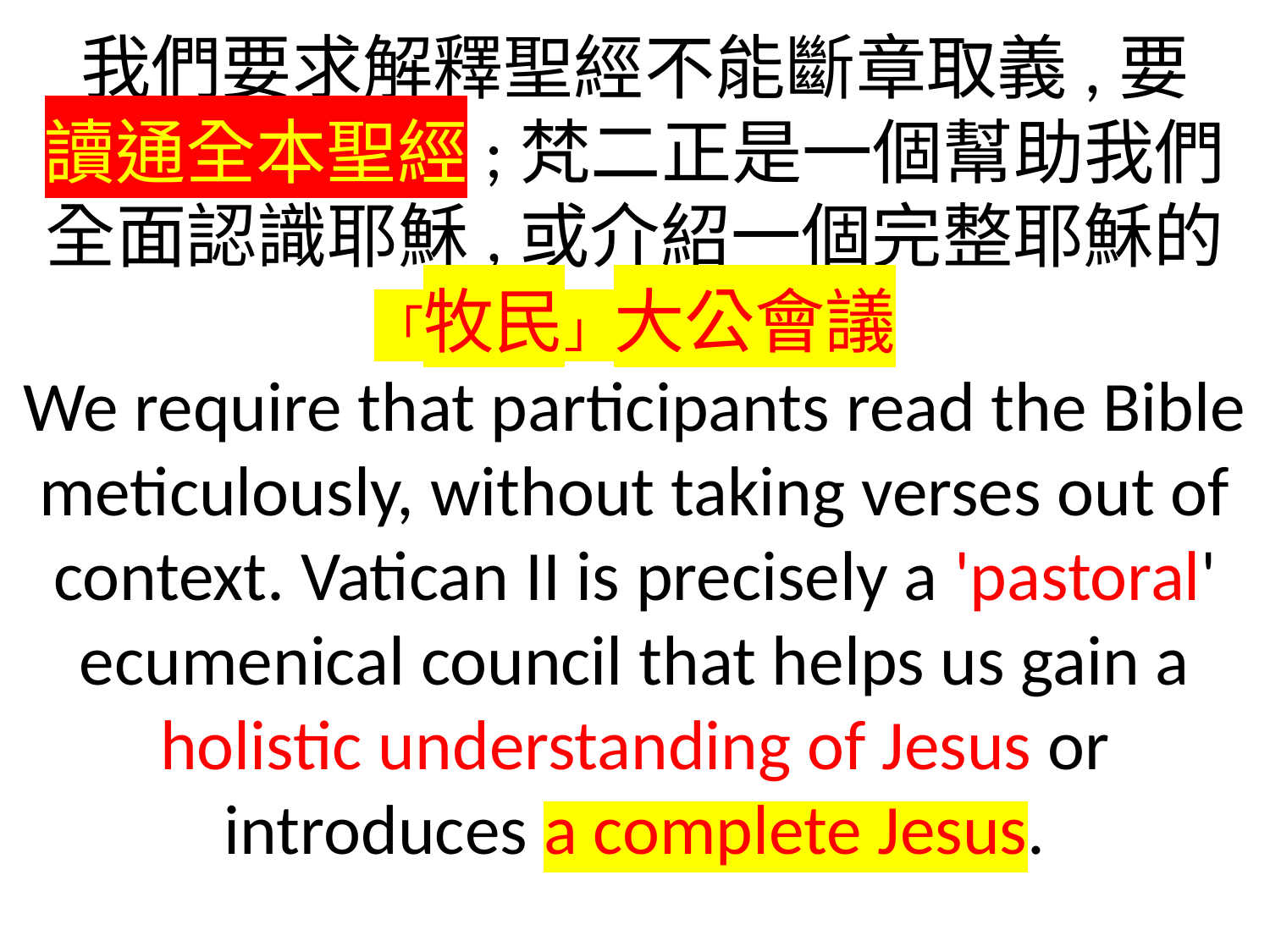

我們要求解釋聖經不能斷章取義,要
讀通全本聖經;梵二正是一個幫助我們
全面認識耶穌,或介紹一個完整耶穌的
「牧民」大公會議
We require that participants read the Bible meticulously, without taking verses out of context. Vatican II is precisely a 'pastoral' ecumenical council that helps us gain a holistic understanding of Jesus or introduces a complete Jesus.